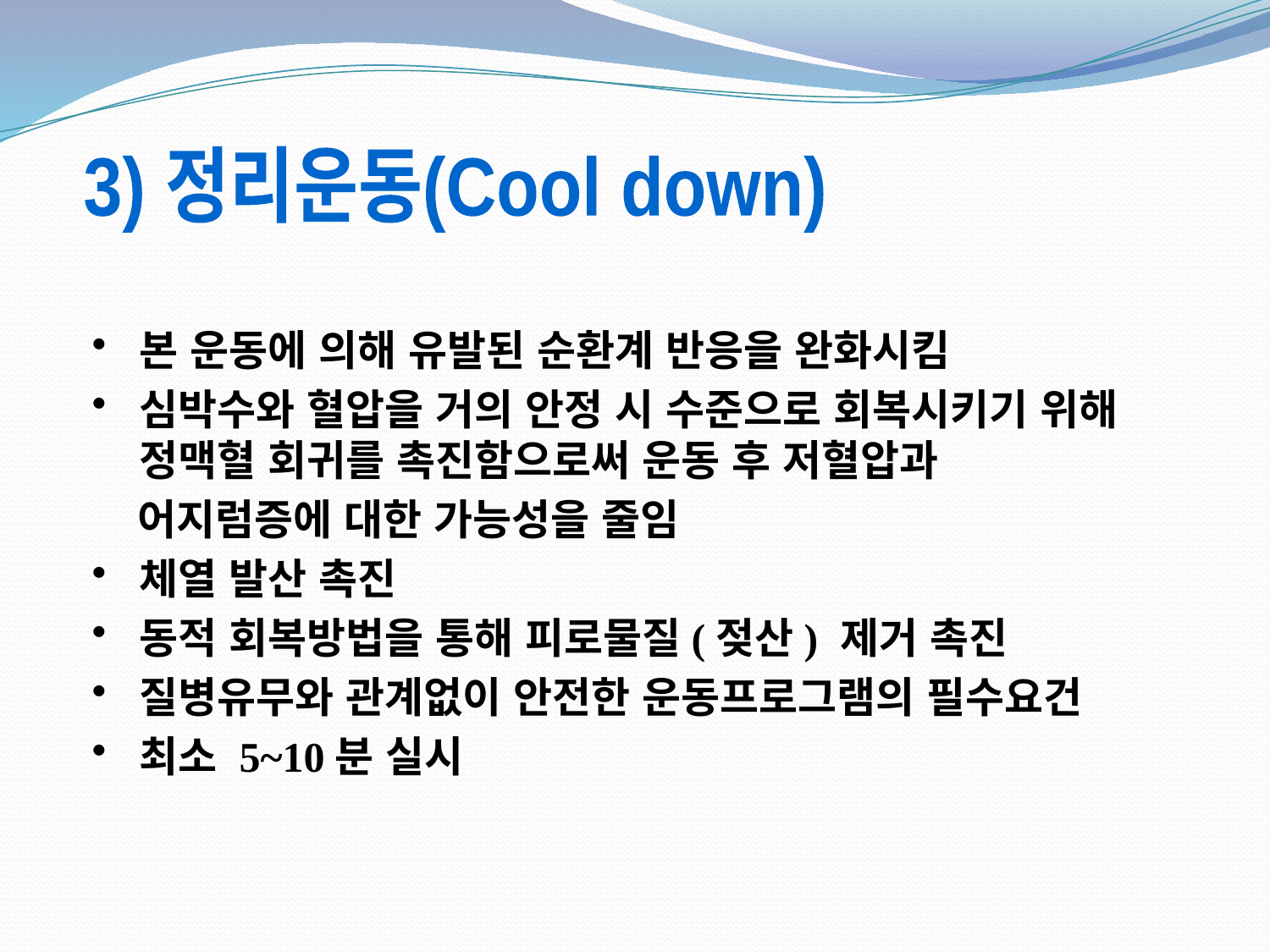

3) 정리운동(Cool down)
본 운동에 의해 유발된 순환계 반응을 완화시킴
심박수와 혈압을 거의 안정 시 수준으로 회복시키기 위해 정맥혈 회귀를 촉진함으로써 운동 후 저혈압과
   어지럼증에 대한 가능성을 줄임
체열 발산 촉진
동적 회복방법을 통해 피로물질(젖산) 제거 촉진
질병유무와 관계없이 안전한 운동프로그램의 필수요건
최소 5~10분 실시